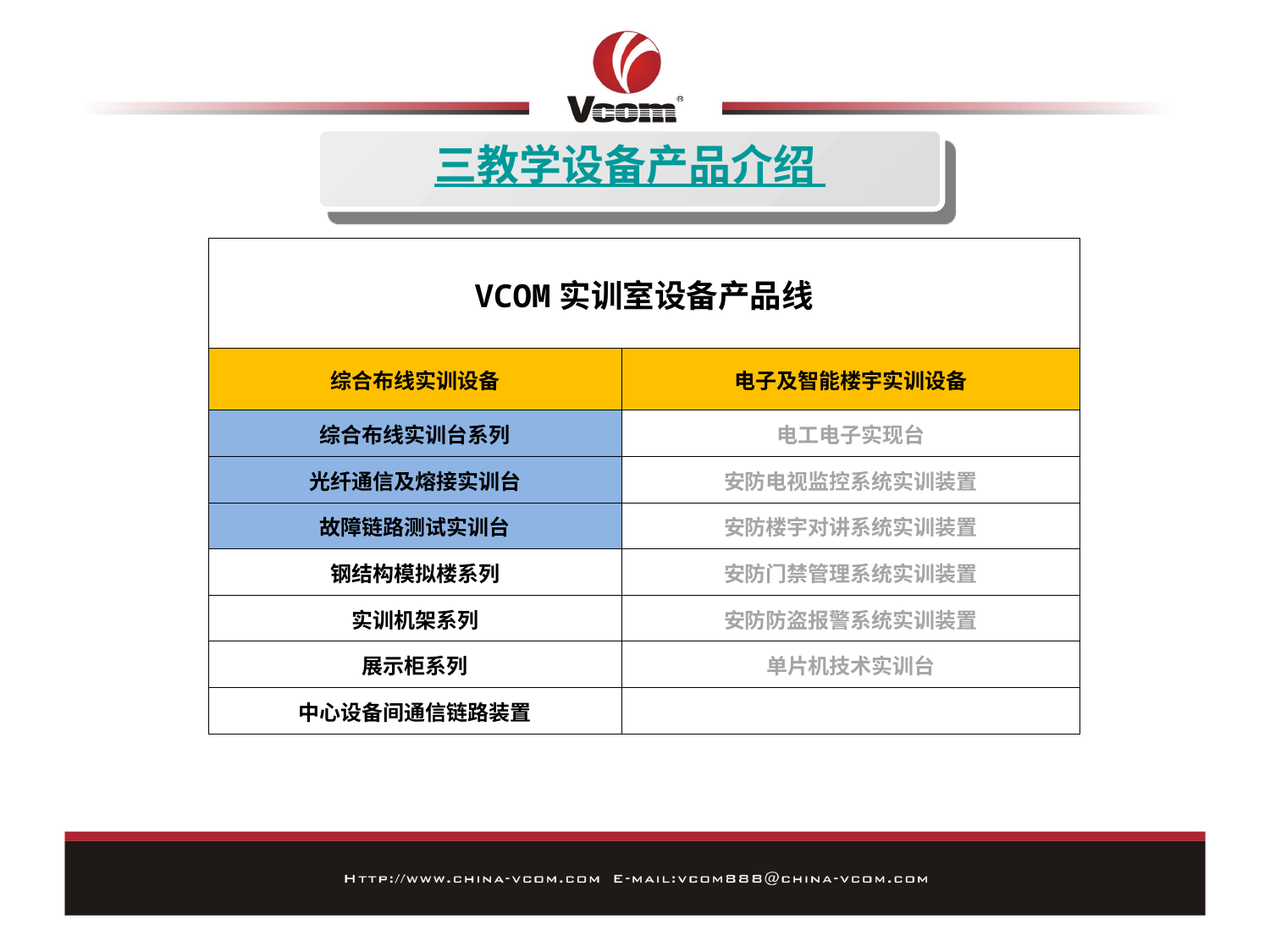

三教学设备产品介绍
| VCOM实训室设备产品线 |  |
| --- | --- |
| 综合布线实训设备 | 电子及智能楼宇实训设备 |
| 综合布线实训台系列 | 电工电子实现台 |
| 光纤通信及熔接实训台 | 安防电视监控系统实训装置 |
| 故障链路测试实训台 | 安防楼宇对讲系统实训装置 |
| 钢结构模拟楼系列 | 安防门禁管理系统实训装置 |
| 实训机架系列 | 安防防盗报警系统实训装置 |
| 展示柜系列 | 单片机技术实训台 |
| 中心设备间通信链路装置 |  |